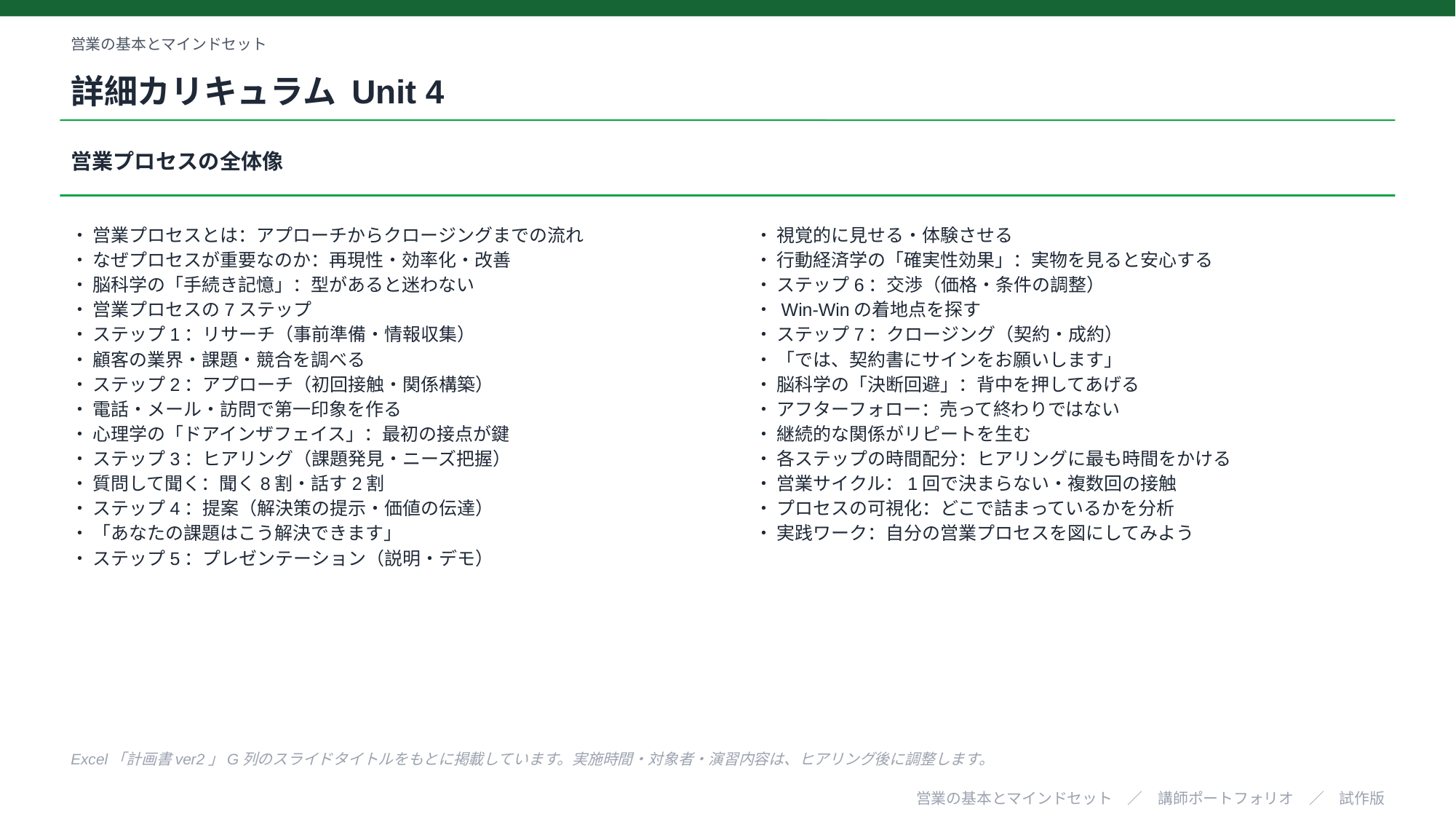

営業の基本とマインドセット
詳細カリキュラム Unit 4

営業プロセスの全体像

・ 営業プロセスとは：アプローチからクロージングまでの流れ
・ なぜプロセスが重要なのか：再現性・効率化・改善
・ 脳科学の「手続き記憶」：型があると迷わない
・ 営業プロセスの7ステップ
・ ステップ1：リサーチ（事前準備・情報収集）
・ 顧客の業界・課題・競合を調べる
・ ステップ2：アプローチ（初回接触・関係構築）
・ 電話・メール・訪問で第一印象を作る
・ 心理学の「ドアインザフェイス」：最初の接点が鍵
・ ステップ3：ヒアリング（課題発見・ニーズ把握）
・ 質問して聞く：聞く8割・話す2割
・ ステップ4：提案（解決策の提示・価値の伝達）
・ 「あなたの課題はこう解決できます」
・ ステップ5：プレゼンテーション（説明・デモ）
・ 視覚的に見せる・体験させる
・ 行動経済学の「確実性効果」：実物を見ると安心する
・ ステップ6：交渉（価格・条件の調整）
・ Win-Winの着地点を探す
・ ステップ7：クロージング（契約・成約）
・ 「では、契約書にサインをお願いします」
・ 脳科学の「決断回避」：背中を押してあげる
・ アフターフォロー：売って終わりではない
・ 継続的な関係がリピートを生む
・ 各ステップの時間配分：ヒアリングに最も時間をかける
・ 営業サイクル：1回で決まらない・複数回の接触
・ プロセスの可視化：どこで詰まっているかを分析
・ 実践ワーク：自分の営業プロセスを図にしてみよう
Excel「計画書ver2」G列のスライドタイトルをもとに掲載しています。実施時間・対象者・演習内容は、ヒアリング後に調整します。
営業の基本とマインドセット　／　講師ポートフォリオ　／　試作版